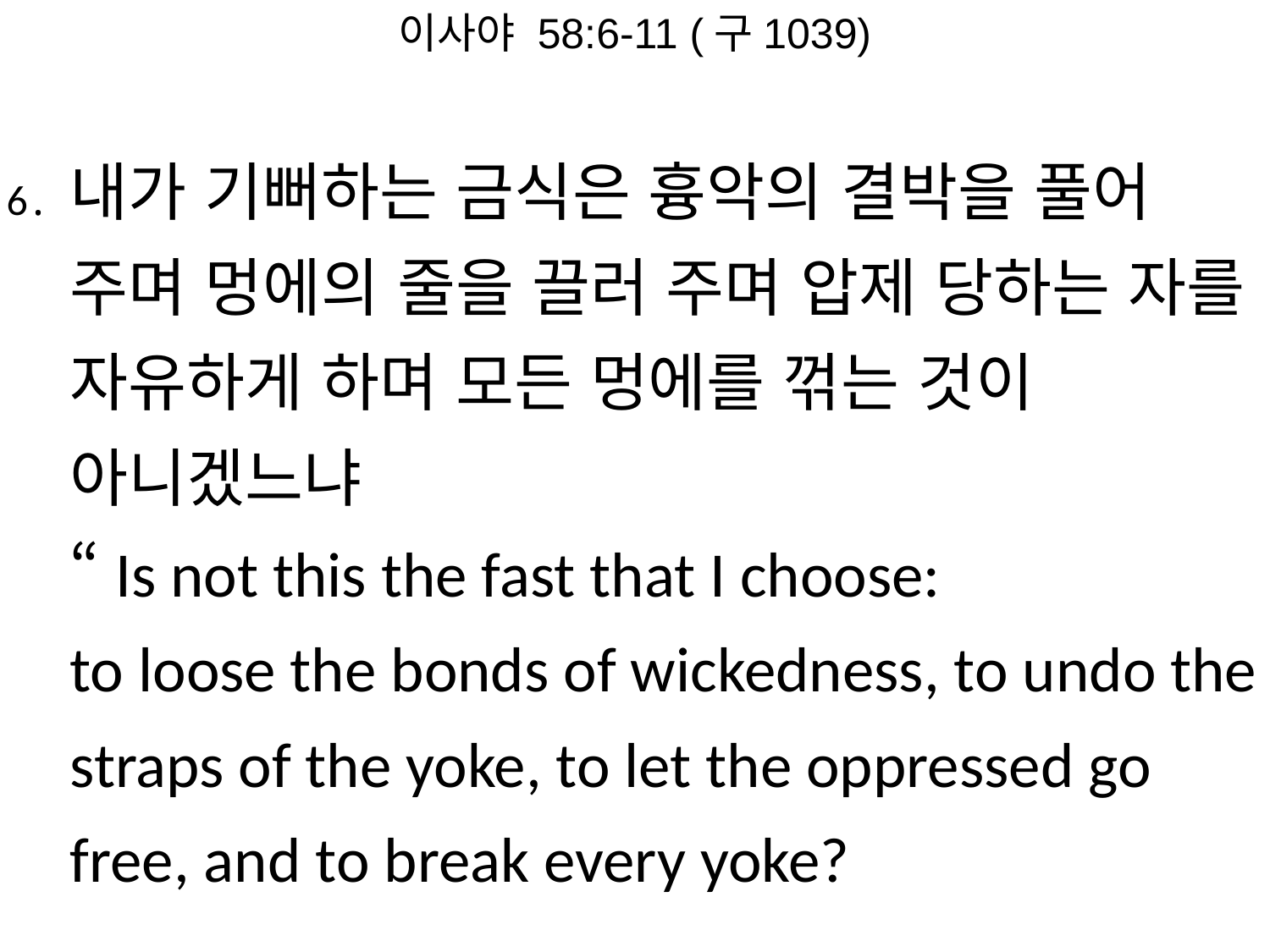

이사야 58:6-11 (구1039)
#
6․	내가 기뻐하는 금식은 흉악의 결박을 풀어 주며 멍에의 줄을 끌러 주며 압제 당하는 자를 자유하게 하며 모든 멍에를 꺾는 것이 아니겠느냐
“Is not this the fast that I choose:
to loose the bonds of wickedness, to undo the straps of the yoke, to let the oppressed go free, and to break every yoke?